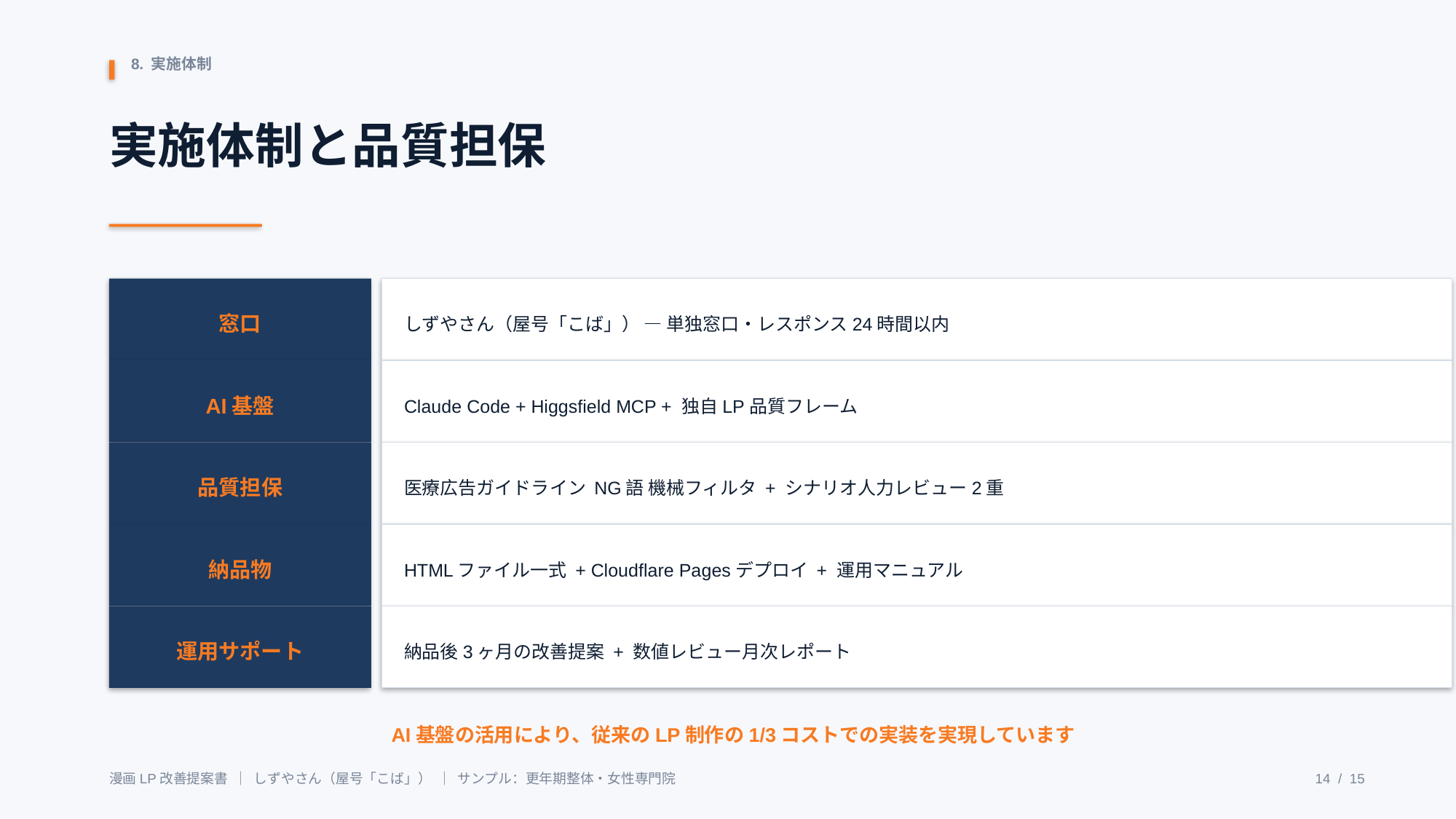

8. 実施体制

実施体制と品質担保

窓口

しずやさん（屋号「こば」） — 単独窓口・レスポンス24時間以内

AI基盤

Claude Code + Higgsfield MCP + 独自LP品質フレーム

品質担保

医療広告ガイドライン NG語 機械フィルタ + シナリオ人力レビュー2重

納品物

HTMLファイル一式 + Cloudflare Pagesデプロイ + 運用マニュアル

運用サポート

納品後3ヶ月の改善提案 + 数値レビュー月次レポート
AI基盤の活用により、従来のLP制作の1/3コストでの実装を実現しています
漫画LP改善提案書  ｜  しずやさん（屋号「こば」）  ｜  サンプル：更年期整体・女性専門院
14  /  15